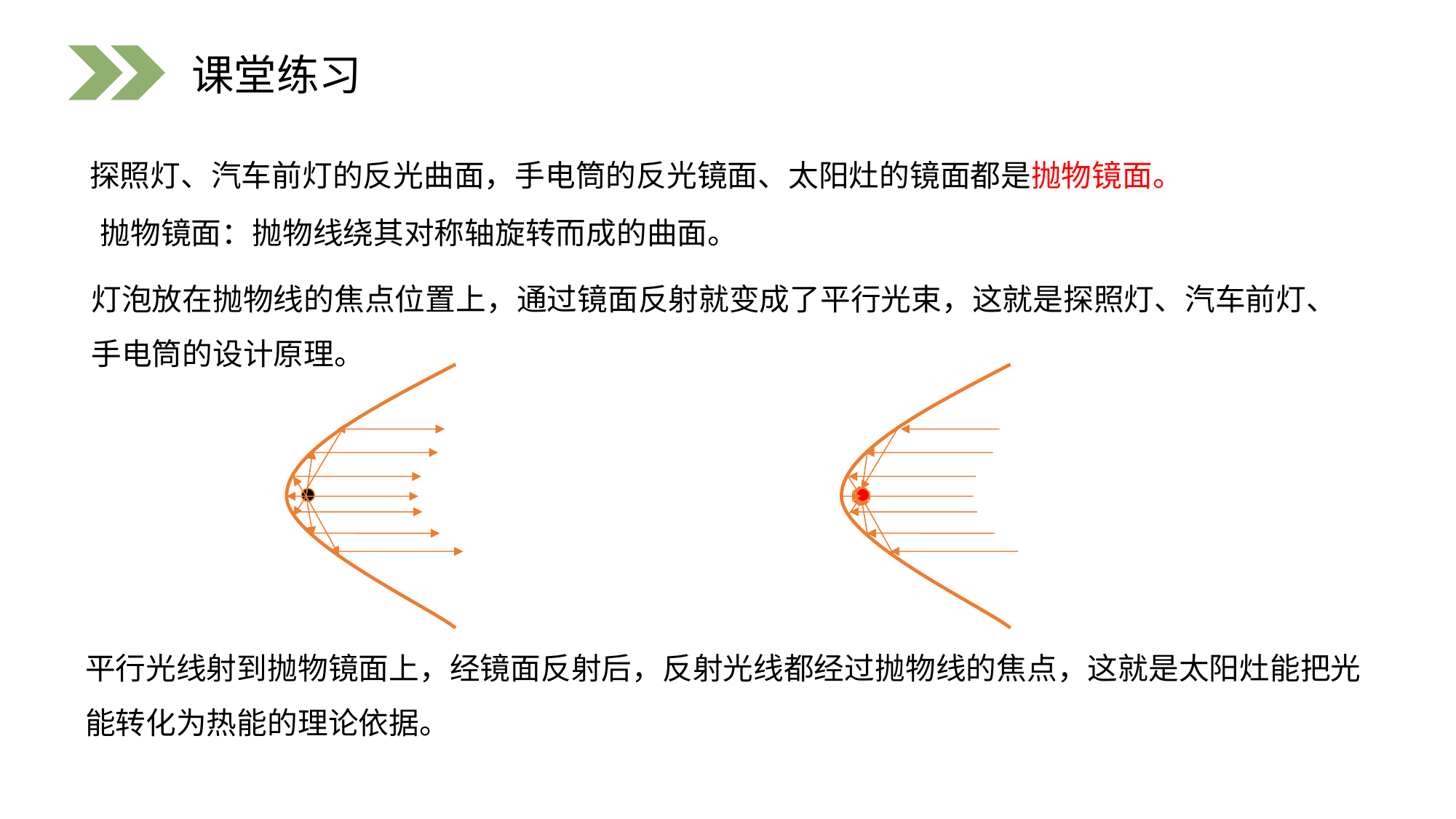

课堂练习
探照灯、汽车前灯的反光曲面，手电筒的反光镜面、太阳灶的镜面都是抛物镜面。
抛物镜面：抛物线绕其对称轴旋转而成的曲面。
灯泡放在抛物线的焦点位置上，通过镜面反射就变成了平行光束，这就是探照灯、汽车前灯、手电筒的设计原理。

平行光线射到抛物镜面上，经镜面反射后，反射光线都经过抛物线的焦点，这就是太阳灶能把光能转化为热能的理论依据。